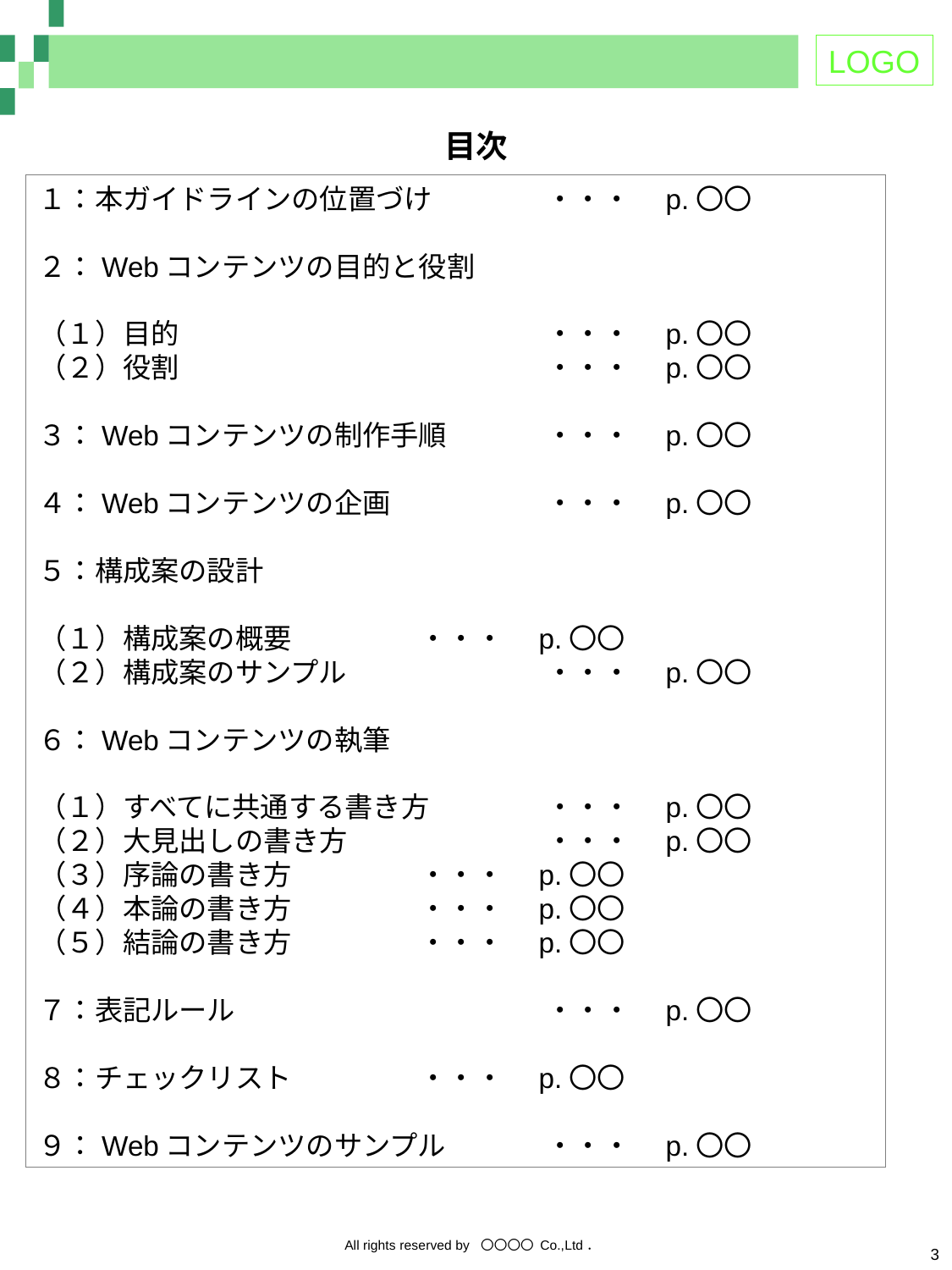

# 目次
１：本ガイドラインの位置づけ	・・・　p.〇〇

２：Webコンテンツの目的と役割

（１）目的			・・・　p.〇〇
（２）役割			・・・　p.〇〇

３：Webコンテンツの制作手順	・・・　p.〇〇

４：Webコンテンツの企画		・・・　p.〇〇

５：構成案の設計

（１）構成案の概要		・・・　p.〇〇
（２）構成案のサンプル		・・・　p.〇〇

６：Webコンテンツの執筆

（１）すべてに共通する書き方	・・・　p.〇〇
（２）大見出しの書き方		・・・　p.〇〇
（３）序論の書き方		・・・　p.〇〇
（４）本論の書き方		・・・　p.〇〇
（５）結論の書き方		・・・　p.〇〇

７：表記ルール			・・・　p.〇〇

８：チェックリスト		・・・　p.〇〇

９：Webコンテンツのサンプル	・・・　p.〇〇
3
All rights reserved by  〇〇〇〇 Co.,Ltd．